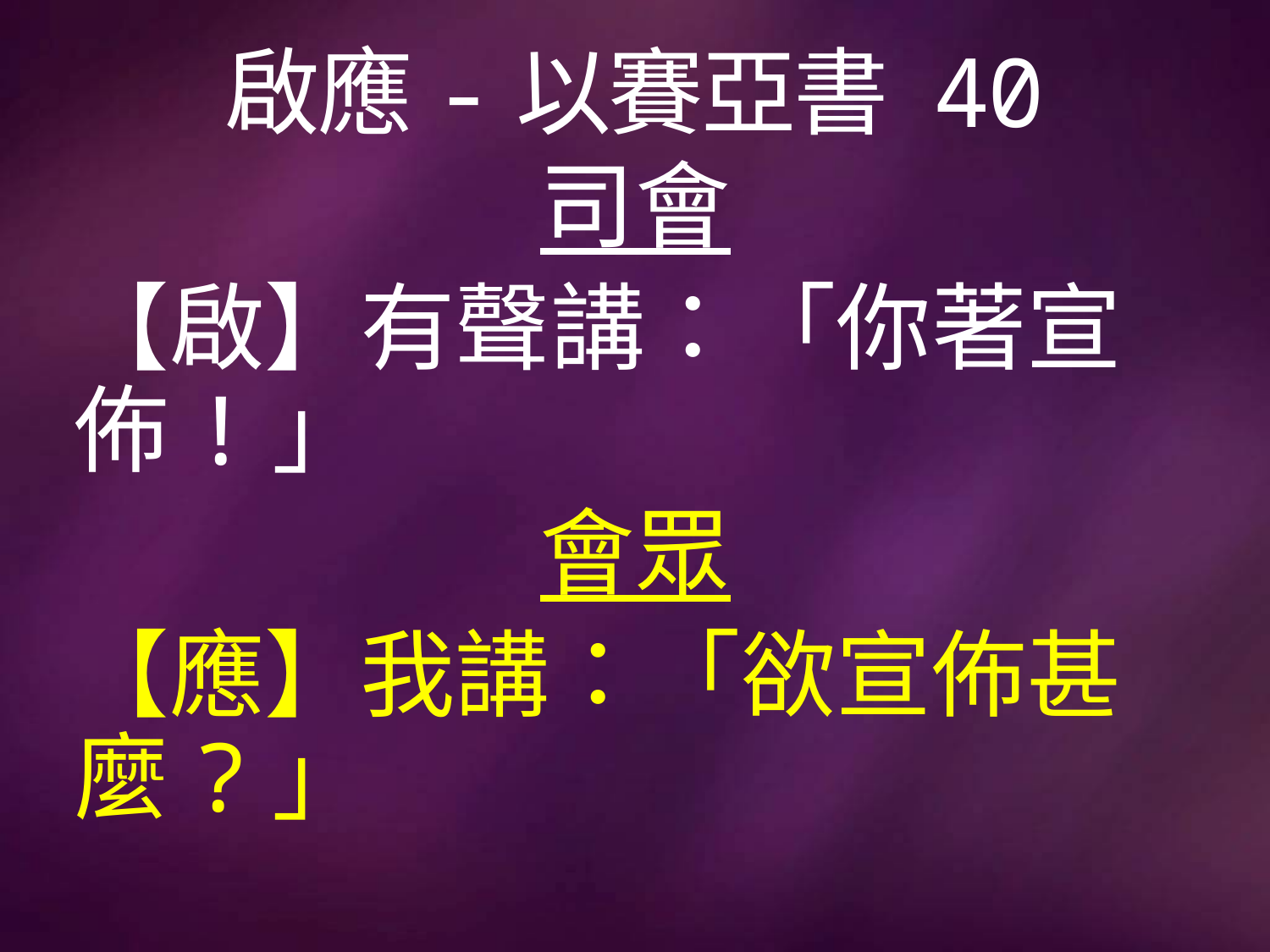

# 啟應-以賽亞書 40
司會
【啟】有聲講：「你著宣佈!」
會眾
【應】我講：「欲宣佈甚麼?」